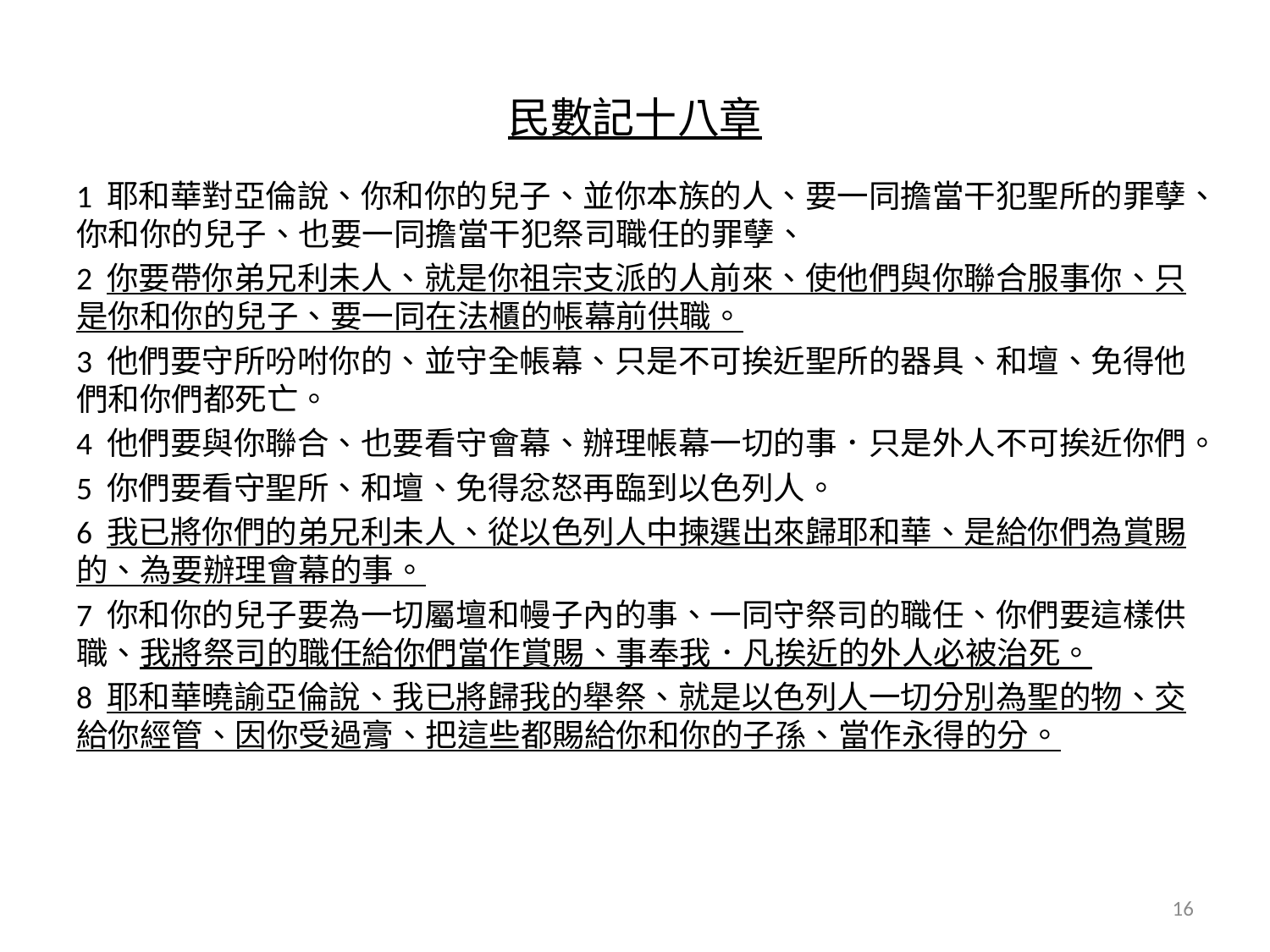

# 民數記十八章
1 耶和華對亞倫說、你和你的兒子、並你本族的人、要一同擔當干犯聖所的罪孽、你和你的兒子、也要一同擔當干犯祭司職任的罪孽、
2 你要帶你弟兄利未人、就是你祖宗支派的人前來、使他們與你聯合服事你、只是你和你的兒子、要一同在法櫃的帳幕前供職。
3 他們要守所吩咐你的、並守全帳幕、只是不可挨近聖所的器具、和壇、免得他們和你們都死亡。
4 他們要與你聯合、也要看守會幕、辦理帳幕一切的事．只是外人不可挨近你們。
5 你們要看守聖所、和壇、免得忿怒再臨到以色列人。
6 我已將你們的弟兄利未人、從以色列人中揀選出來歸耶和華、是給你們為賞賜的、為要辦理會幕的事。
7 你和你的兒子要為一切屬壇和幔子內的事、一同守祭司的職任、你們要這樣供職、我將祭司的職任給你們當作賞賜、事奉我．凡挨近的外人必被治死。
8 耶和華曉諭亞倫說、我已將歸我的舉祭、就是以色列人一切分別為聖的物、交給你經管、因你受過膏、把這些都賜給你和你的子孫、當作永得的分。

16